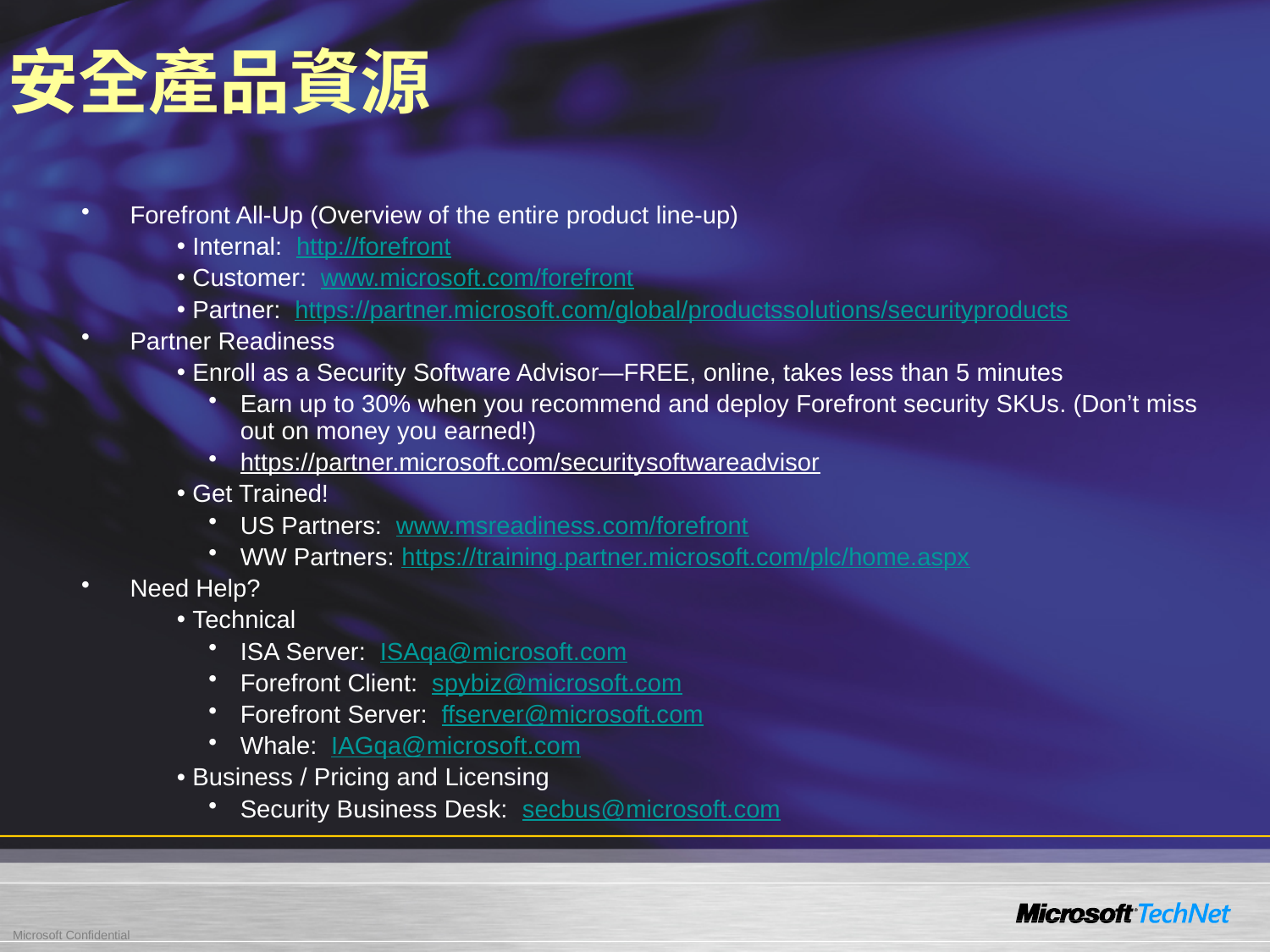

# 安全產品資源
Forefront All-Up (Overview of the entire product line-up)
Internal:  http://forefront
Customer:  www.microsoft.com/forefront
Partner:  https://partner.microsoft.com/global/productssolutions/securityproducts
Partner Readiness
Enroll as a Security Software Advisor—FREE, online, takes less than 5 minutes
Earn up to 30% when you recommend and deploy Forefront security SKUs. (Don’t miss out on money you earned!)
https://partner.microsoft.com/securitysoftwareadvisor
Get Trained!
US Partners:  www.msreadiness.com/forefront
WW Partners: https://training.partner.microsoft.com/plc/home.aspx
Need Help?
Technical
ISA Server:  ISAqa@microsoft.com
Forefront Client:  spybiz@microsoft.com
Forefront Server:  ffserver@microsoft.com
Whale:  IAGqa@microsoft.com
Business / Pricing and Licensing
Security Business Desk:  secbus@microsoft.com